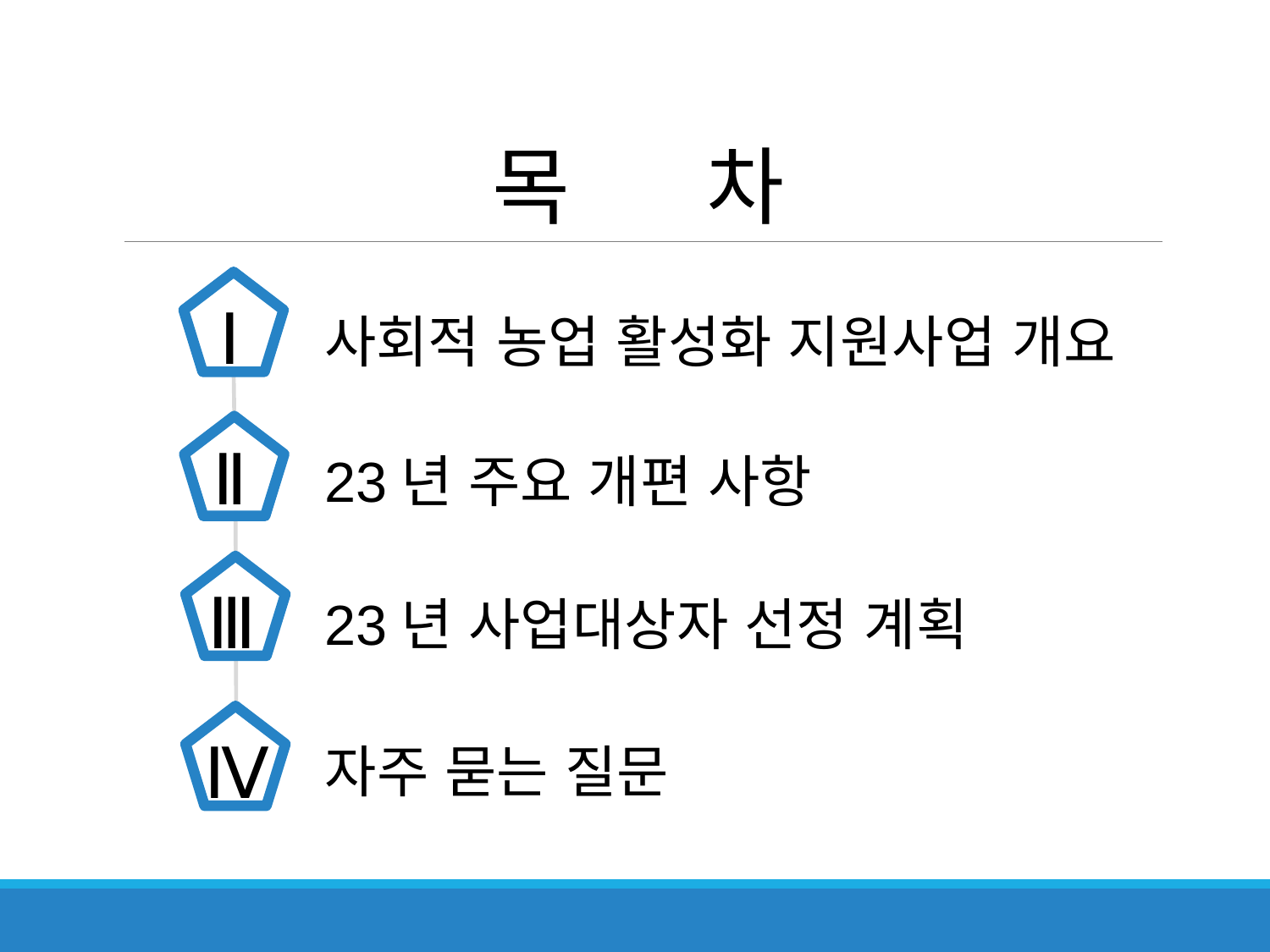

# 목      차
사회적 농업 활성화 지원사업 개요

Ⅰ
23년 주요 개편 사항

Ⅱ
23년 사업대상자 선정 계획

Ⅲ
자주 묻는 질문

Ⅳ